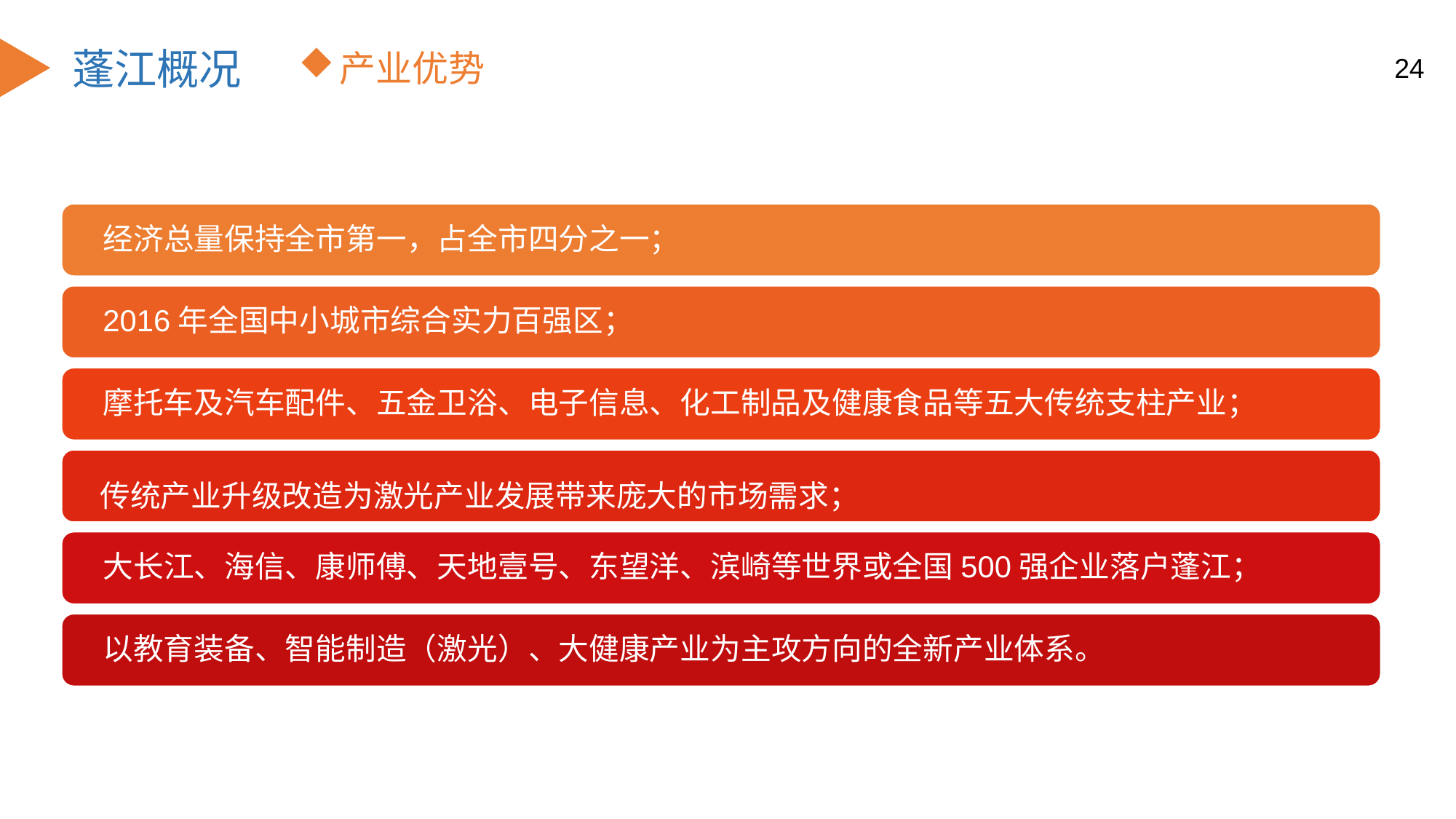

经济总量保持全市第一，占全市四分之一；
2016年全国中小城市综合实力百强区；
摩托车及汽车配件、五金卫浴、电子信息、化工制品及健康食品等五大传统支柱产业；

大长江、海信、康师傅、天地壹号、东望洋、滨崎等世界或全国500强企业落户蓬江；
以教育装备、智能制造（激光）、大健康产业为主攻方向的全新产业体系。
传统产业升级改造为激光产业发展带来庞大的市场需求；